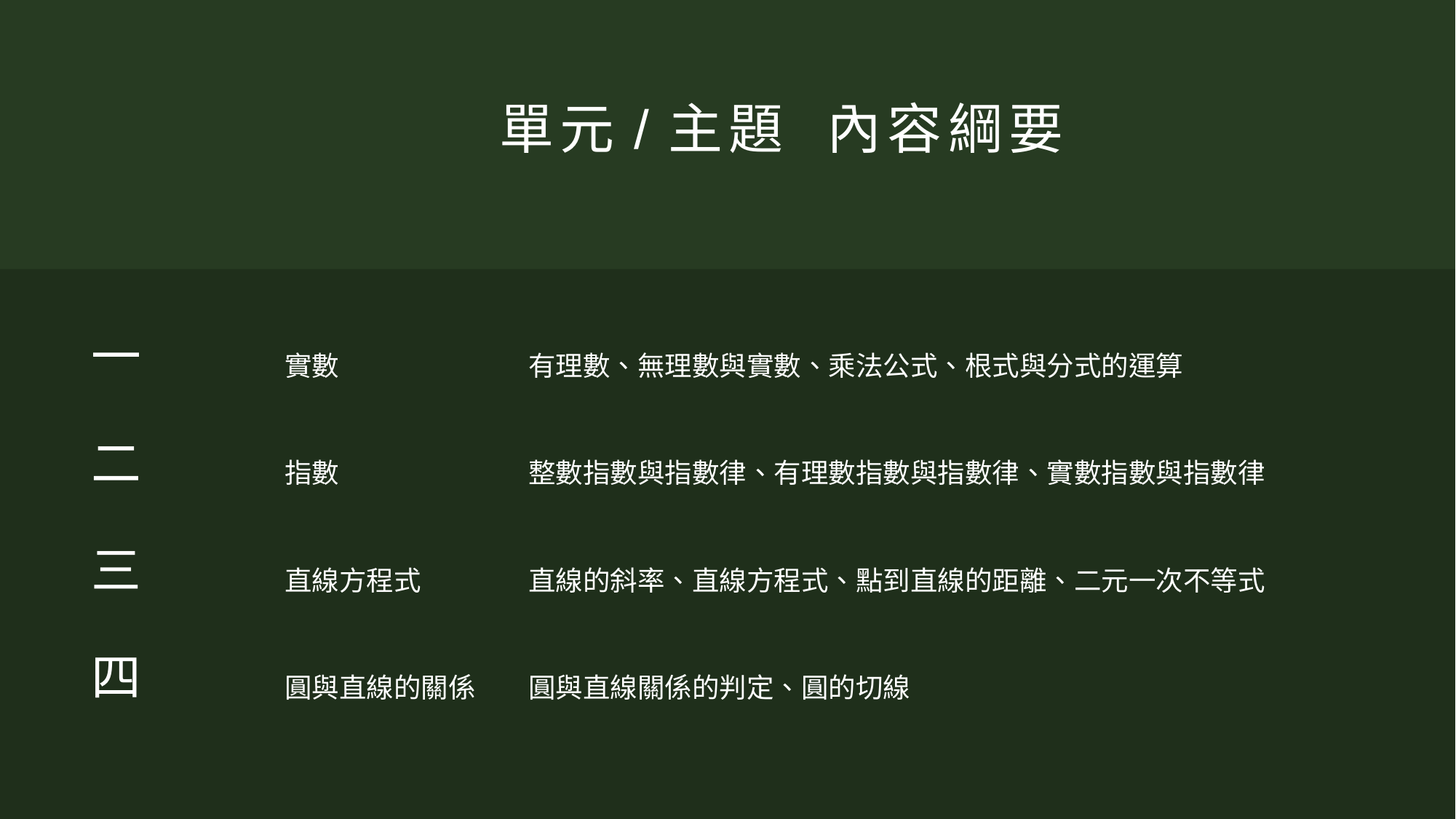

# 單元/主題	內容綱要

| 一 | 實數 | 有理數、無理數與實數、乘法公式、根式與分式的運算 |
| --- | --- | --- |
| 二 | 指數 | 整數指數與指數律、有理數指數與指數律、實數指數與指數律 |
| 三 | 直線方程式 | 直線的斜率、直線方程式、點到直線的距離、二元一次不等式 |
| 四 | 圓與直線的關係 | 圓與直線關係的判定、圓的切線 |